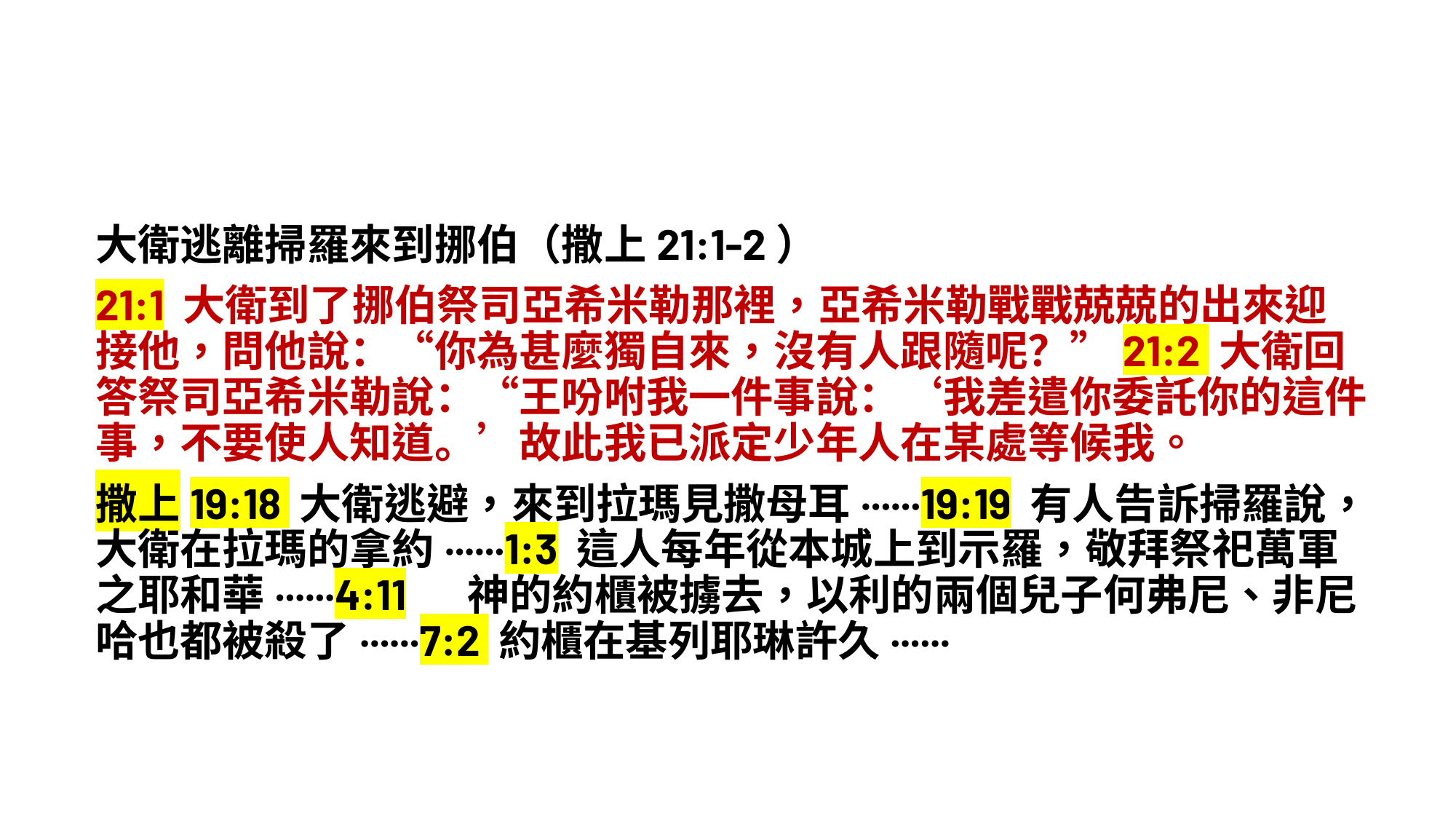

大衛逃離掃羅來到挪伯（撒上21:1-2）
21:1 大衛到了挪伯祭司亞希米勒那裡，亞希米勒戰戰兢兢的出來迎接他，問他說：“你為甚麼獨自來，沒有人跟隨呢？”21:2 大衛回答祭司亞希米勒說：“王吩咐我一件事說：‘我差遣你委託你的這件事，不要使人知道。’故此我已派定少年人在某處等候我。
撒上19:18 大衛逃避，來到拉瑪見撒母耳······19:19 有人告訴掃羅說，大衛在拉瑪的拿約······1:3 這人每年從本城上到示羅，敬拜祭祀萬軍之耶和華······4:11 　神的約櫃被擄去，以利的兩個兒子何弗尼、非尼哈也都被殺了······7:2 約櫃在基列耶琳許久······